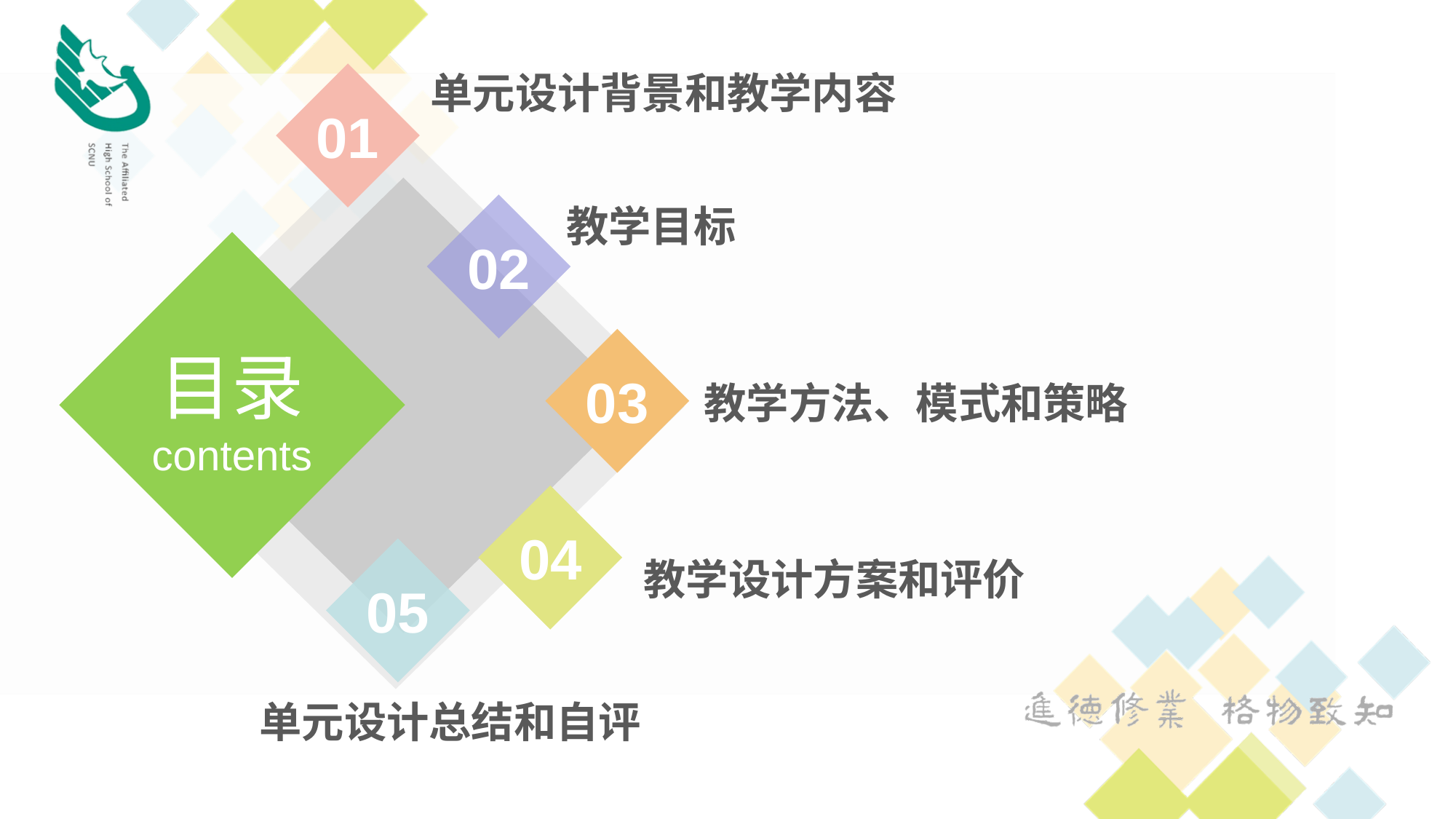

单元设计背景和教学内容

01

教学目标
02

03
目录
contents
教学方法、模式和策略
04
05

教学设计方案和评价
单元设计总结和自评